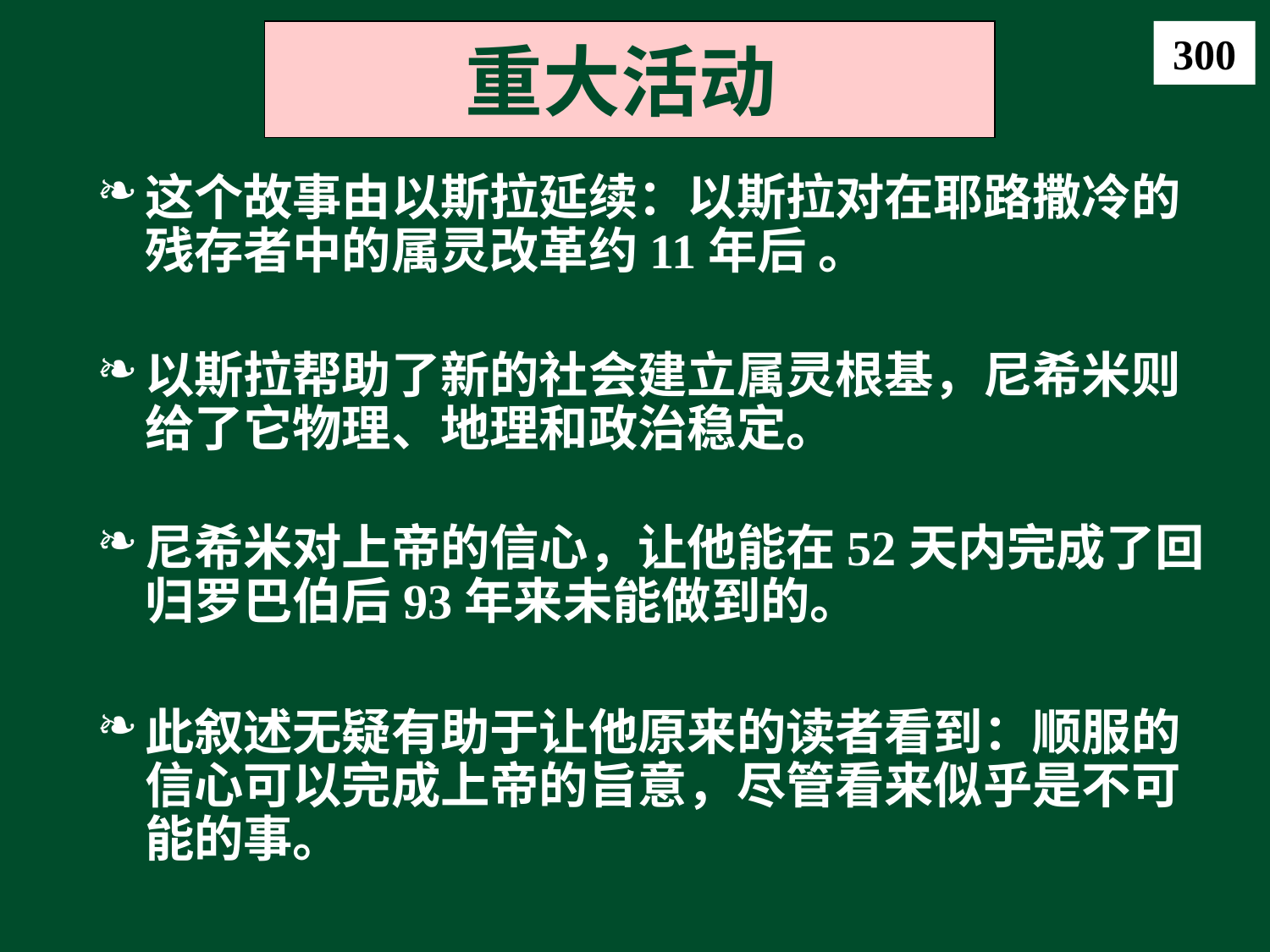

重大活动
300
这个故事由以斯拉延续：以斯拉对在耶路撒冷的残存者中的属灵改革约11年后 。
以斯拉帮助了新的社会建立属灵根基，尼希米则给了它物理、地理和政治稳定。
尼希米对上帝的信心，让他能在52天内完成了回归罗巴伯后93年来未能做到的。

此叙述无疑有助于让他原来的读者看到：顺服的信心可以完成上帝的旨意，尽管看来似乎是不可能的事。